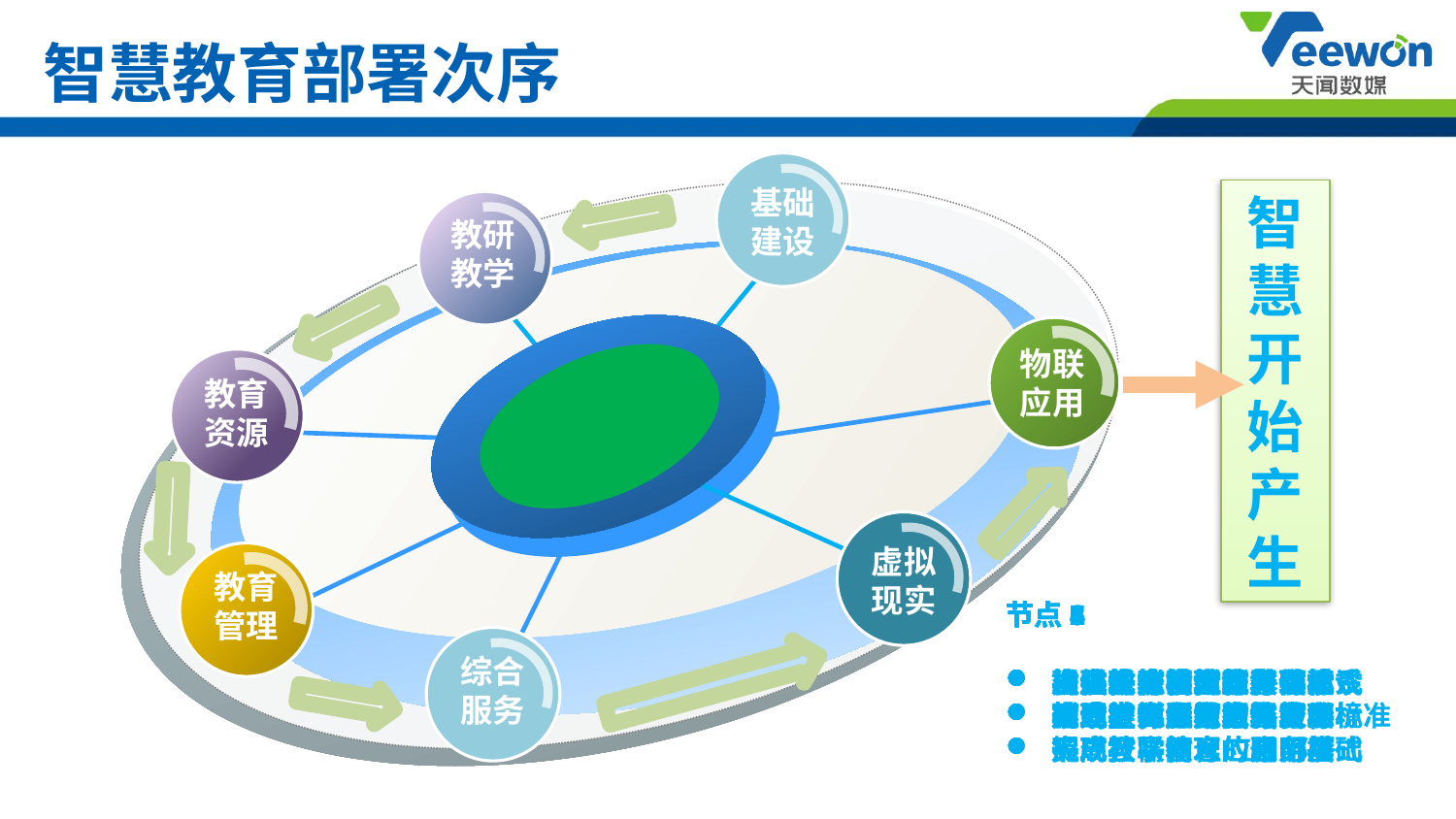

# 智慧教育部署次序

基础
建设

智慧开始产生

教研
教学

物联
应用

教育
资源

虚拟
现实

教育
管理

节点2

发展并改良传统教学模式
建立学科型信息化教学标准
形成教学信息的服务基础
节点3

以统一教学思想为目标
形成教育资源服务策略
节点4

构建教育管理服务体系
辅助资源服务良性发展
提高教学管理的透明度
节点6

建立虚拟区域教育环境
打造虚拟课堂教育服务
实现按需教育的应用模式
节点7

提供快速响应的服务体系
构建人人参与的教育环境
节点5

加强政府横向业务关系
实现社会化教育服务
完成互联网+应用部署
节点1

建立或完善教育基础建设
规划整体应用战略目标

综合
服务